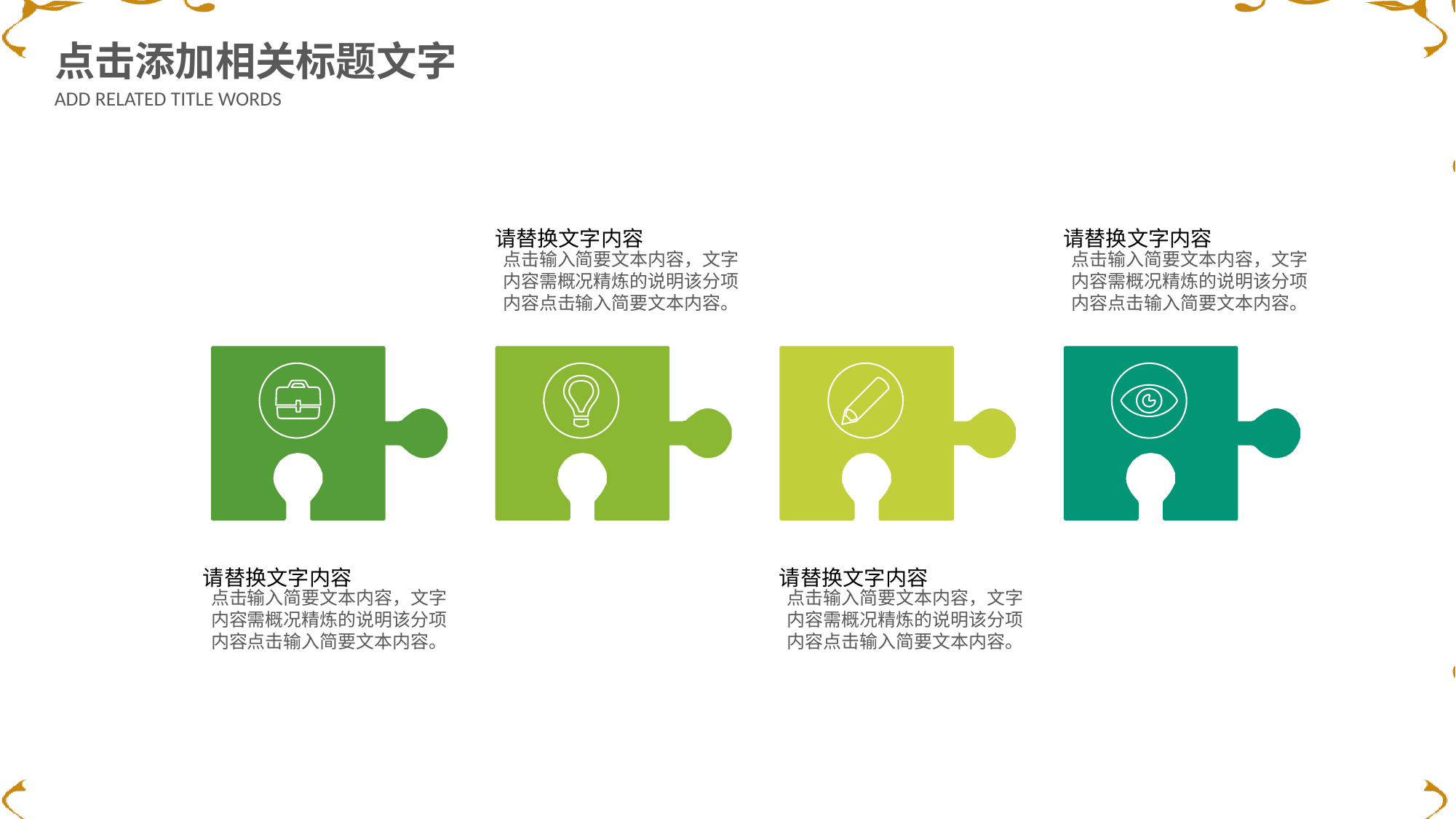

点击添加相关标题文字
ADD RELATED TITLE WORDS
请替换文字内容
请替换文字内容
点击输入简要文本内容，文字内容需概况精炼的说明该分项内容点击输入简要文本内容。
点击输入简要文本内容，文字内容需概况精炼的说明该分项内容点击输入简要文本内容。

请替换文字内容
请替换文字内容
点击输入简要文本内容，文字内容需概况精炼的说明该分项内容点击输入简要文本内容。
点击输入简要文本内容，文字内容需概况精炼的说明该分项内容点击输入简要文本内容。